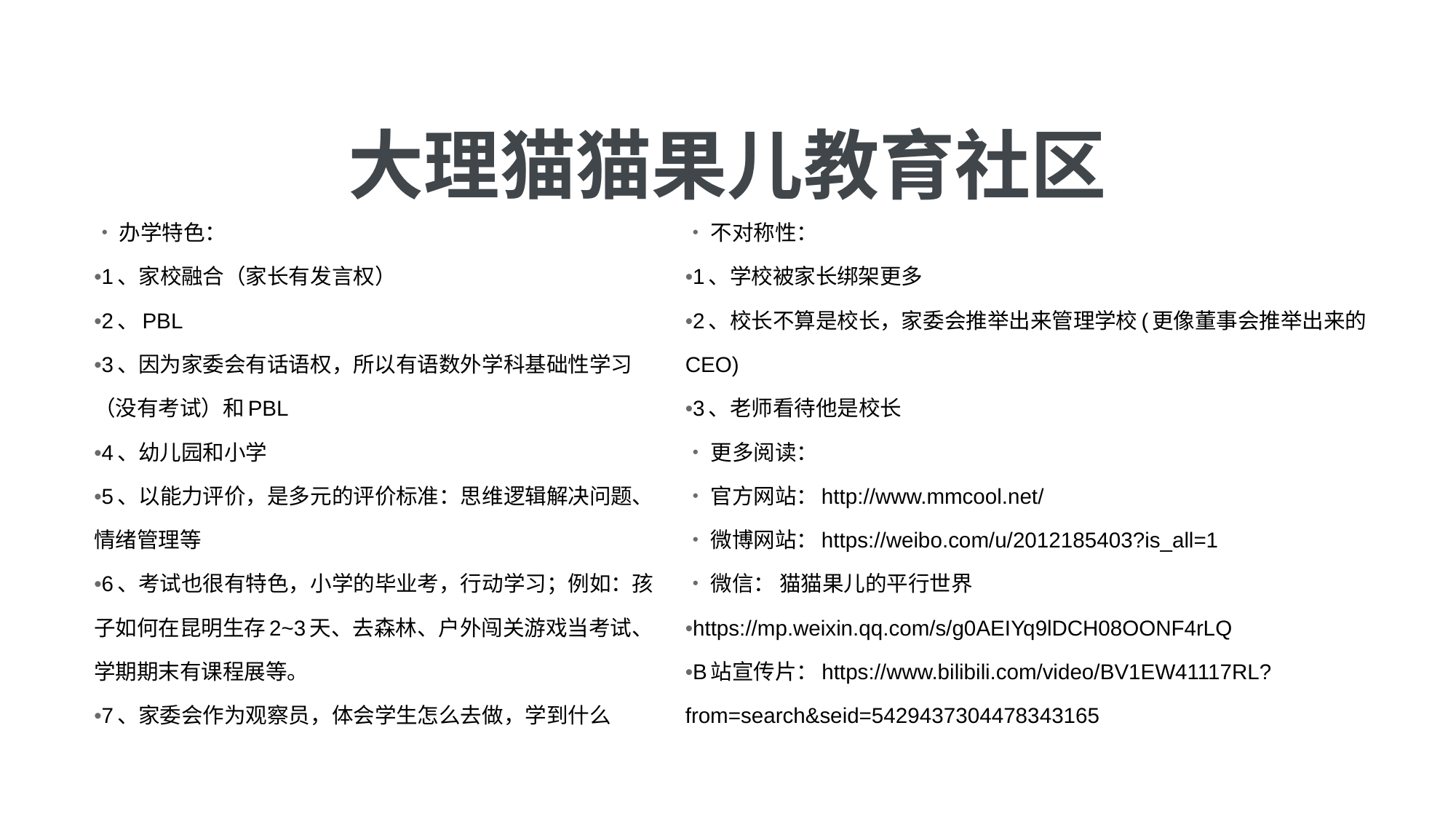

大理猫猫果儿教育社区
•办学特色：
•1、家校融合（家长有发言权）
•2、PBL
•3、因为家委会有话语权，所以有语数外学科基础性学习（没有考试）和PBL
•4、幼儿园和小学
•5、以能力评价，是多元的评价标准：思维逻辑解决问题、情绪管理等
•6、考试也很有特色，小学的毕业考，行动学习；例如：孩子如何在昆明生存2~3天、去森林、户外闯关游戏当考试、学期期末有课程展等。
•7、家委会作为观察员，体会学生怎么去做，学到什么
•不对称性：
•1、学校被家长绑架更多
•2、校长不算是校长，家委会推举出来管理学校(更像董事会推举出来的CEO)
•3、老师看待他是校长
•更多阅读：
•官方网站：http://www.mmcool.net/
•微博网站：https://weibo.com/u/2012185403?is_all=1
•微信： 猫猫果儿的平行世界
•https://mp.weixin.qq.com/s/g0AEIYq9lDCH08OONF4rLQ
•B站宣传片：https://www.bilibili.com/video/BV1EW41117RL?from=search&seid=5429437304478343165